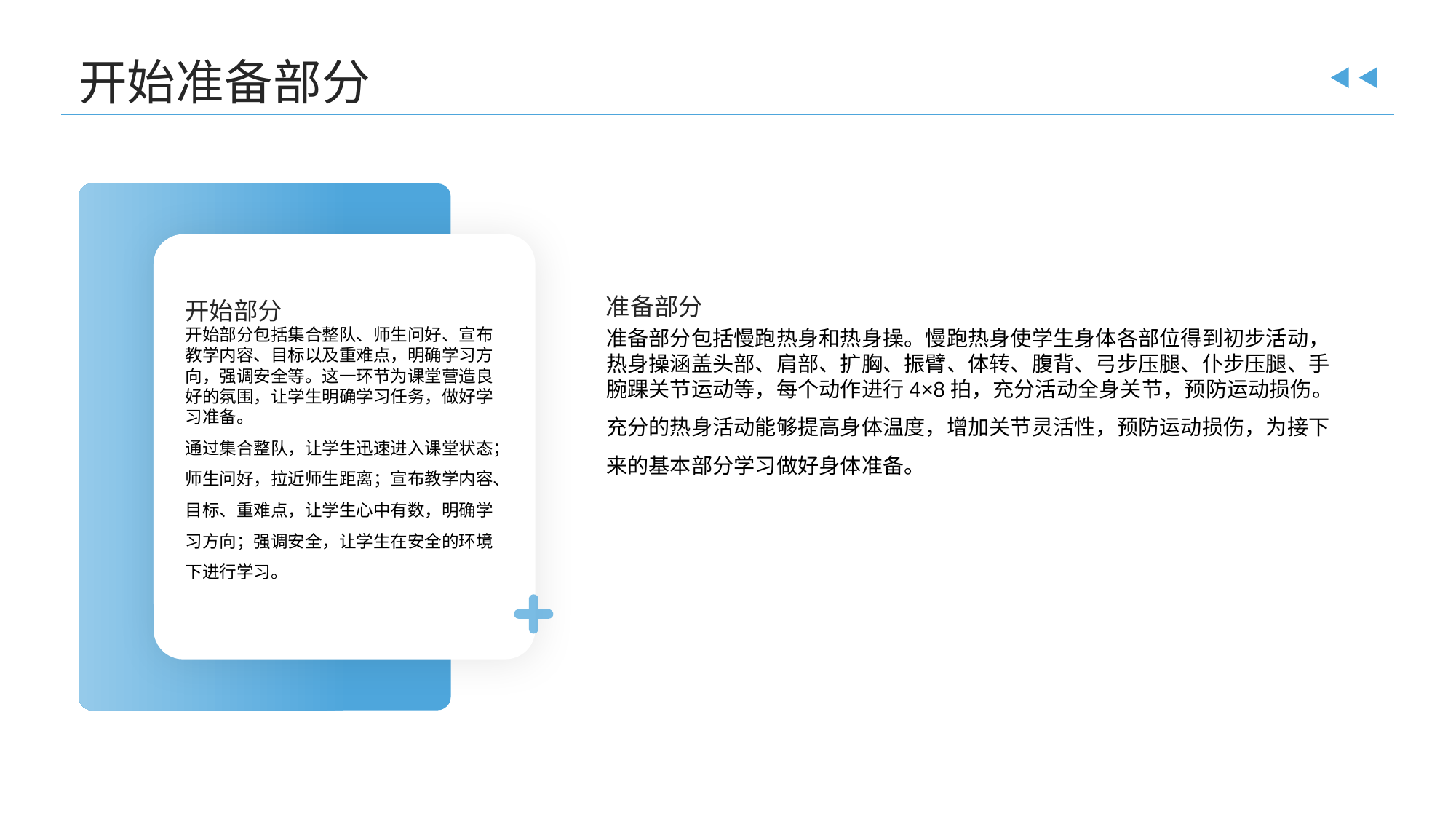

开始准备部分

开始部分

准备部分
开始部分包括集合整队、师生问好、宣布教学内容、目标以及重难点，明确学习方向，强调安全等。这一环节为课堂营造良好的氛围，让学生明确学习任务，做好学习准备。
通过集合整队，让学生迅速进入课堂状态；师生问好，拉近师生距离；宣布教学内容、目标、重难点，让学生心中有数，明确学习方向；强调安全，让学生在安全的环境下进行学习。
准备部分包括慢跑热身和热身操。慢跑热身使学生身体各部位得到初步活动，热身操涵盖头部、肩部、扩胸、振臂、体转、腹背、弓步压腿、仆步压腿、手腕踝关节运动等，每个动作进行4×8拍，充分活动全身关节，预防运动损伤。
充分的热身活动能够提高身体温度，增加关节灵活性，预防运动损伤，为接下来的基本部分学习做好身体准备。